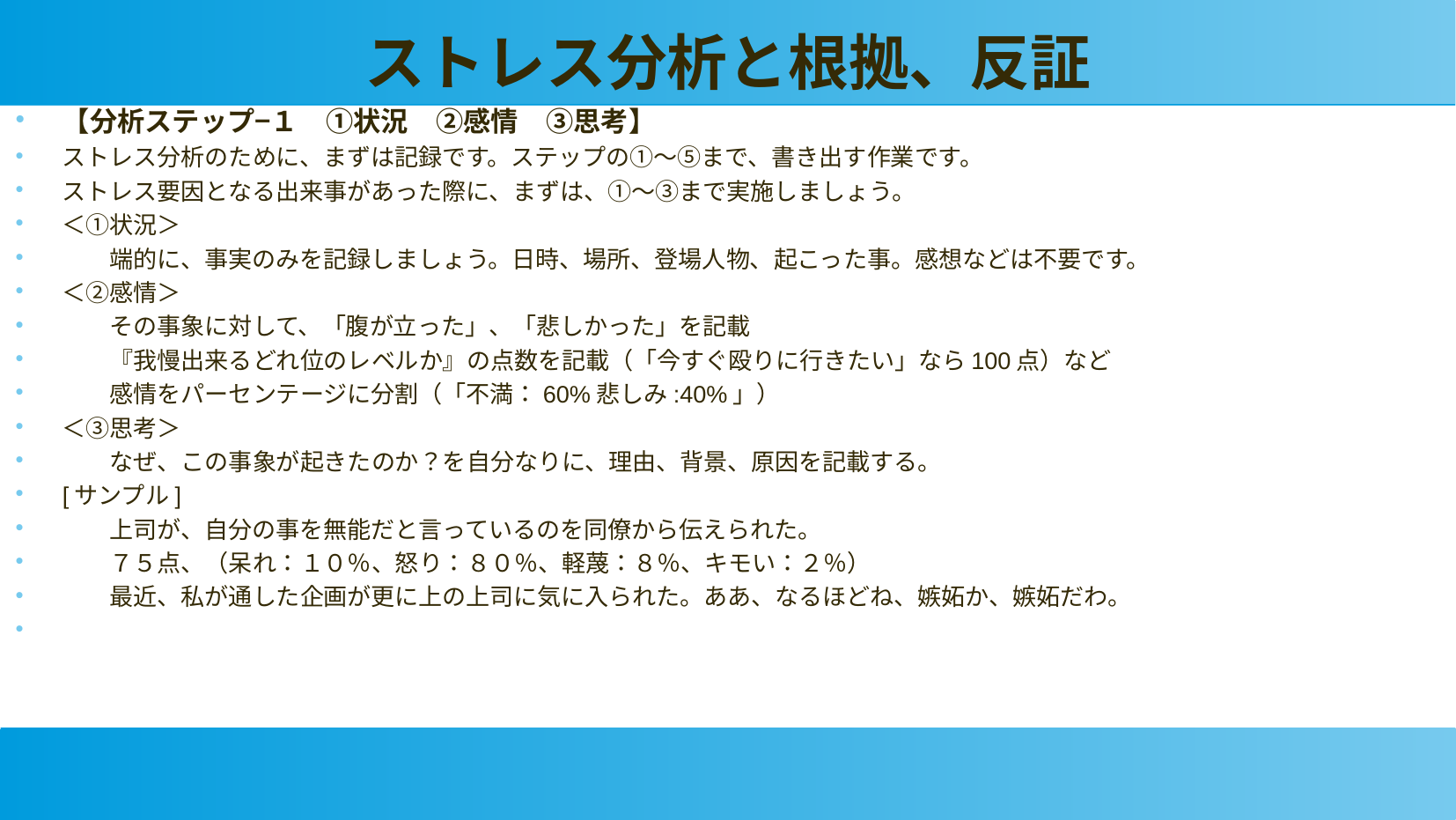

ストレス分析と根拠、反証
【分析ステップ−１　①状況　②感情　③思考】
ストレス分析のために、まずは記録です。ステップの①〜⑤まで、書き出す作業です。
ストレス要因となる出来事があった際に、まずは、①〜③まで実施しましょう。
＜①状況＞
　　端的に、事実のみを記録しましょう。日時、場所、登場人物、起こった事。感想などは不要です。
＜②感情＞
　　その事象に対して、「腹が立った」、「悲しかった」を記載
　　『我慢出来るどれ位のレベルか』の点数を記載（「今すぐ殴りに行きたい」なら100点）など
　　感情をパーセンテージに分割（「不満：60%悲しみ:40%」）
＜③思考＞
　　なぜ、この事象が起きたのか？を自分なりに、理由、背景、原因を記載する。
[サンプル]
　　上司が、自分の事を無能だと言っているのを同僚から伝えられた。
　　７５点、（呆れ：１０％、怒り：８０％、軽蔑：８％、キモい：２％）
　　最近、私が通した企画が更に上の上司に気に入られた。ああ、なるほどね、嫉妬か、嫉妬だわ。